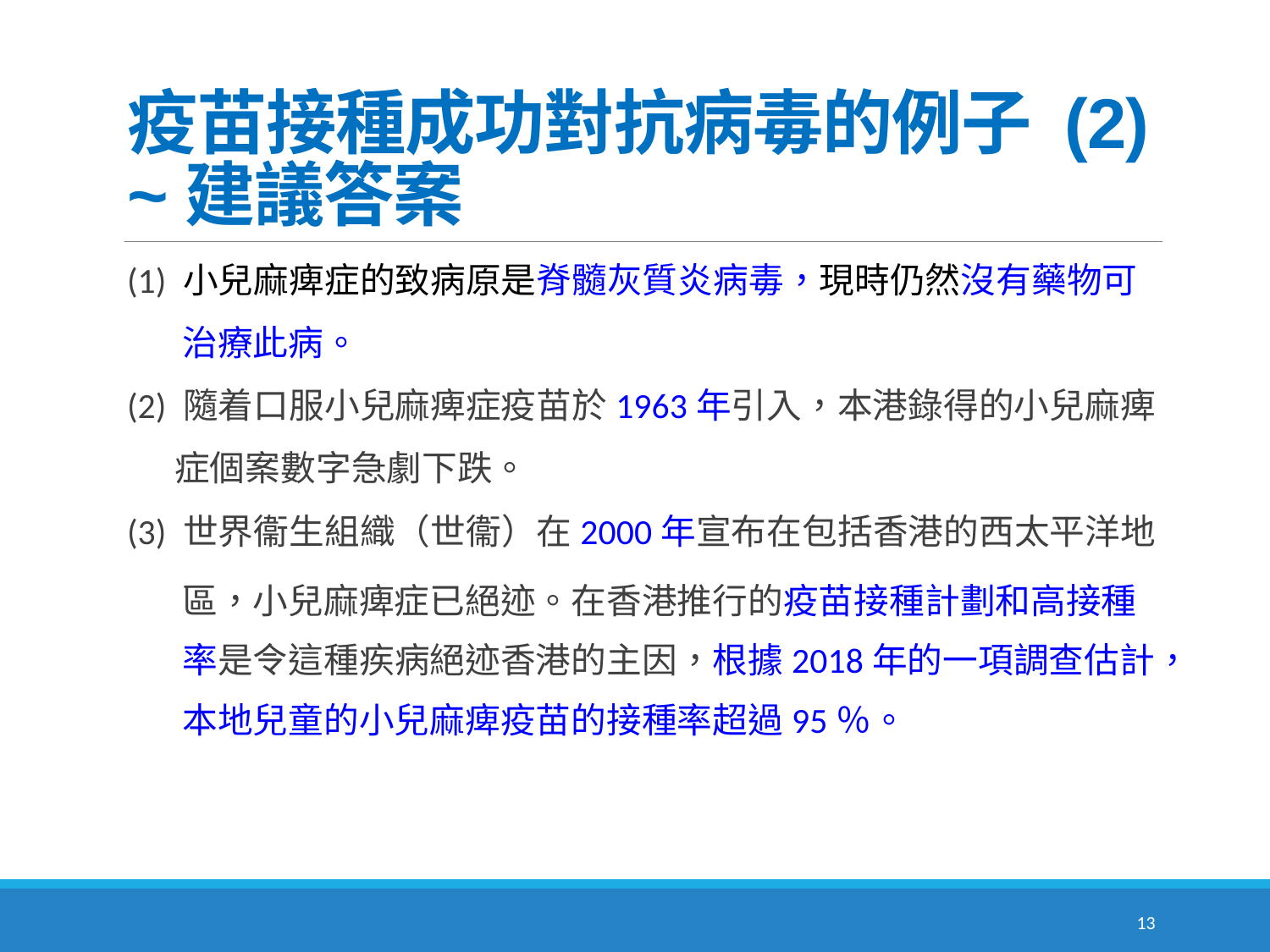

# 疫苗接種成功對抗病毒的例子 (2) ~建議答案
(1) 小兒麻痺症的致病原是脊髓灰質炎病毒，現時仍然沒有藥物可
      治療此病。
(2) 隨着口服小兒麻痺症疫苗於1963年引入，本港錄得的小兒麻痺
     症個案數字急劇下跌。
(3) 世界衞生組織（世衞）在2000年宣布在包括香港的西太平洋地
      區，小兒麻痺症已絕迹。在香港推行的疫苗接種計劃和高接種
      率是令這種疾病絕迹香港的主因，根據2018年的一項調查估計，
      本地兒童的小兒麻痺疫苗的接種率超過95％。
13